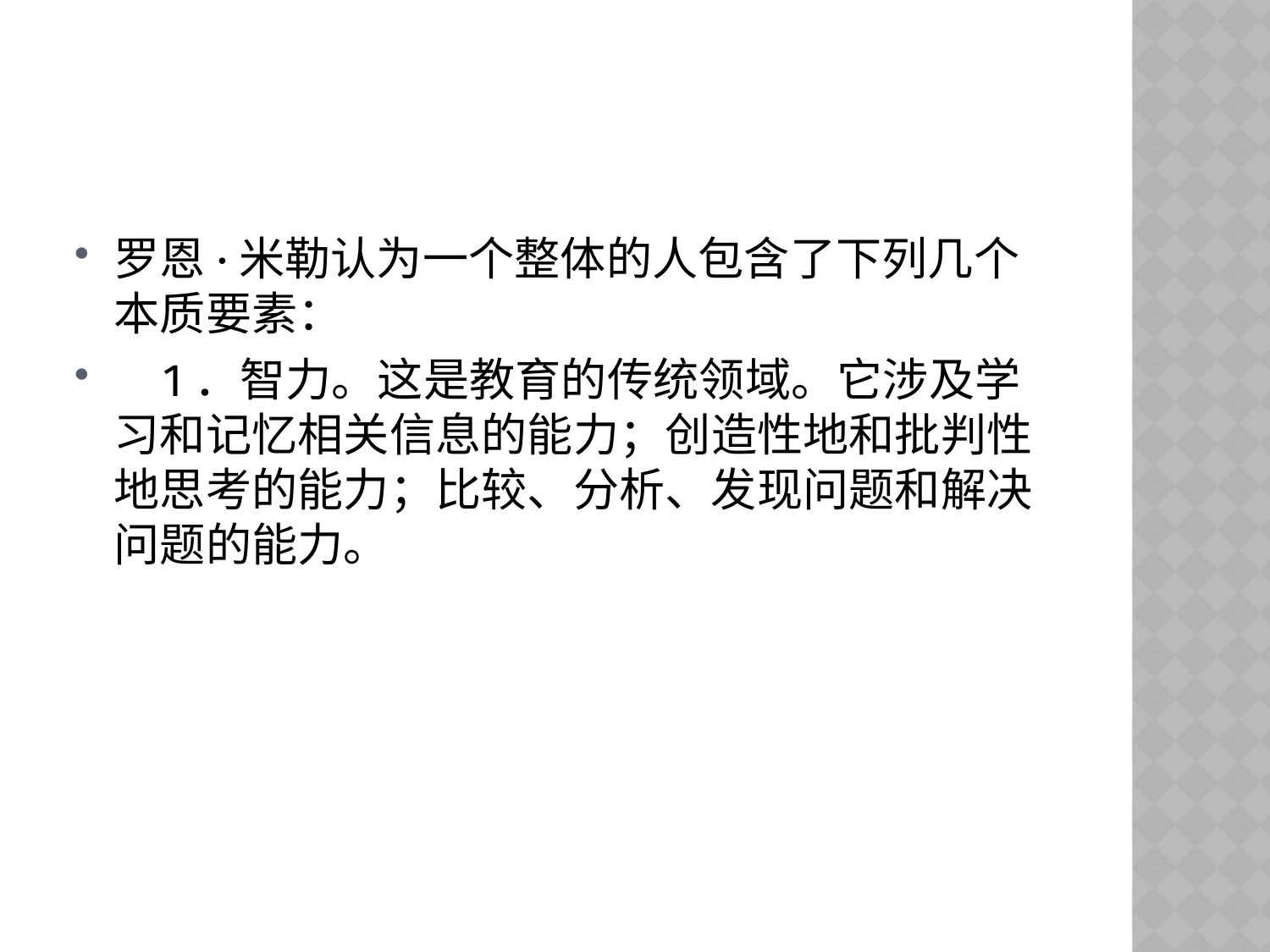

#
罗恩·米勒认为一个整体的人包含了下列几个本质要素：
    1．智力。这是教育的传统领域。它涉及学习和记忆相关信息的能力；创造性地和批判性地思考的能力；比较、分析、发现问题和解决问题的能力。